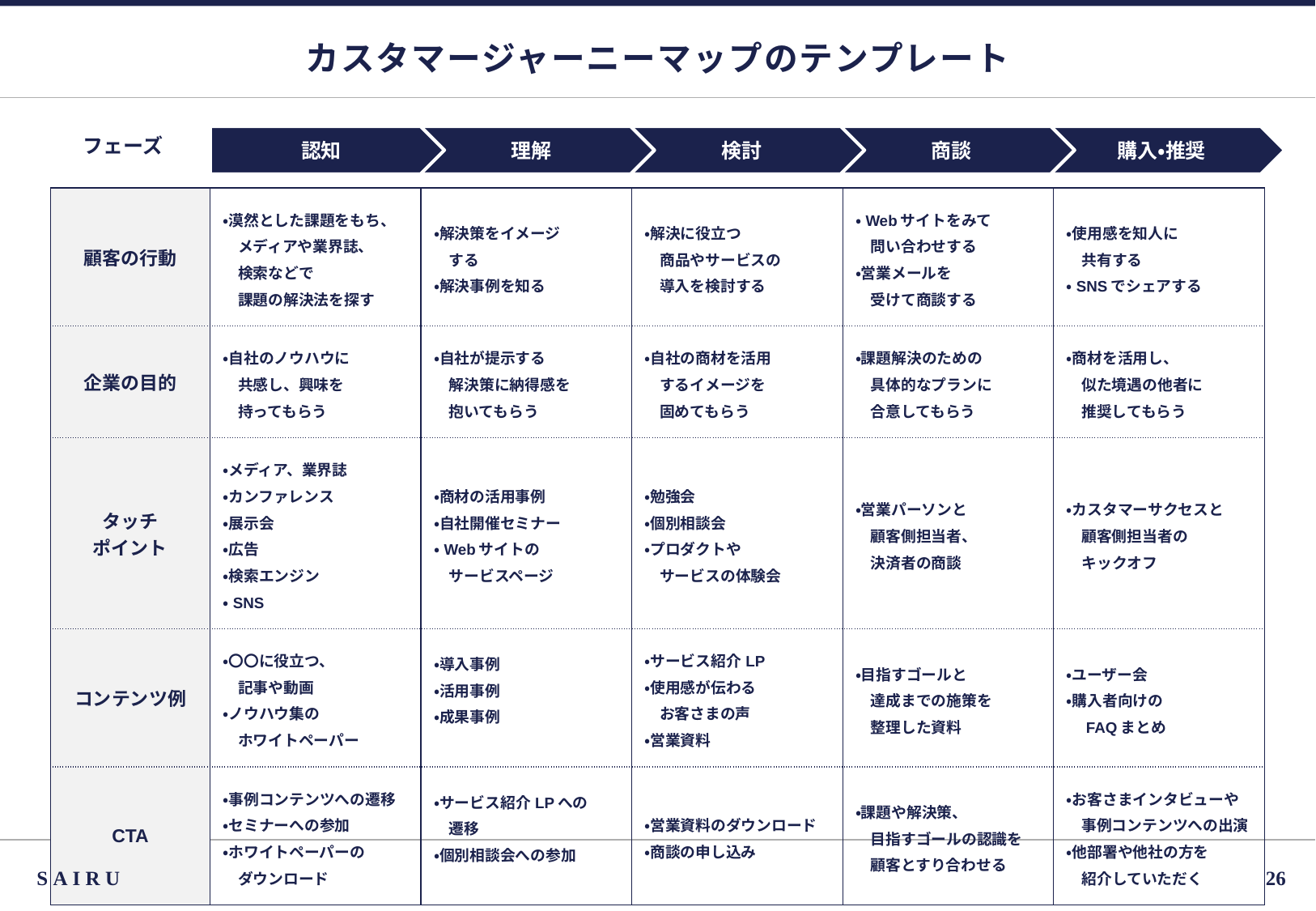

# カスタマージャーニーマップのテンプレート
認知
理解
検討
商談
購入・推奨
フェーズ
| 顧客の行動 | ・漠然とした課題をもち、 　メディアや業界誌、 　検索などで 　課題の解決法を探す | ・解決策をイメージ 　する ・解決事例を知る | ・解決に役立つ 　商品やサービスの 　導入を検討する | ・Webサイトをみて 　問い合わせする ・営業メールを 　受けて商談する | ・使用感を知人に 　共有する ・SNSでシェアする |
| --- | --- | --- | --- | --- | --- |
| 企業の目的 | ・自社のノウハウに 　共感し、興味を 　持ってもらう | ・自社が提示する 　解決策に納得感を 　抱いてもらう | ・自社の商材を活用 　するイメージを 　固めてもらう | ・課題解決のための 　具体的なプランに 　合意してもらう | ・商材を活用し、 　似た境遇の他者に 　推奨してもらう |
| タッチ ポイント | ・メディア、業界誌 ・カンファレンス ・展示会 ・広告 ・検索エンジン ・SNS | ・商材の活用事例 ・自社開催セミナー ・Webサイトの 　サービスページ | ・勉強会 ・個別相談会 ・プロダクトや 　サービスの体験会 | ・営業パーソンと 　顧客側担当者、 　決済者の商談 | ・カスタマーサクセスと 　顧客側担当者の 　キックオフ |
| コンテンツ例 | ・〇〇に役立つ、 　記事や動画 ・ノウハウ集の 　ホワイトペーパー | ・導入事例 ・活用事例 ・成果事例 | ・サービス紹介LP ・使用感が伝わる 　お客さまの声 ・営業資料 | ・目指すゴールと 　達成までの施策を 　整理した資料 | ・ユーザー会 ・購入者向けの 　FAQまとめ |
| CTA | ・事例コンテンツへの遷移 ・セミナーへの参加 ・ホワイトペーパーの 　ダウンロード | ・サービス紹介LPへの 　遷移 ・個別相談会への参加 | ・営業資料のダウンロード ・商談の申し込み | ・課題や解決策、 　目指すゴールの認識を 　顧客とすり合わせる | ・お客さまインタビューや 　事例コンテンツへの出演 ・他部署や他社の方を 　紹介していただく |
SAIRU
26